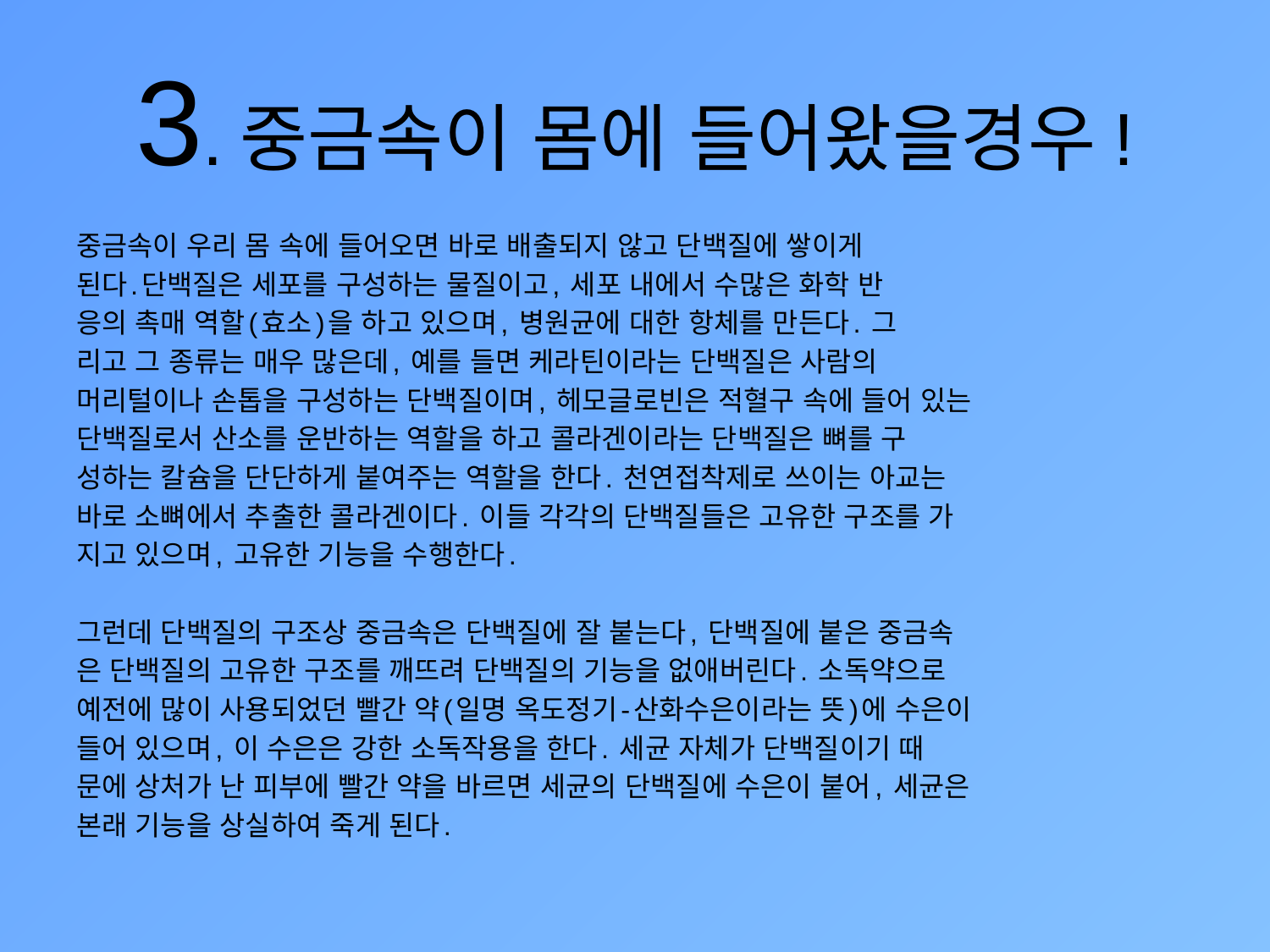

# 3.중금속이 몸에 들어왔을경우!
중금속이 우리 몸 속에 들어오면 바로 배출되지 않고 단백질에 쌓이게
된다.단백질은 세포를 구성하는 물질이고, 세포 내에서 수많은 화학 반
응의 촉매 역할(효소)을 하고 있으며, 병원균에 대한 항체를 만든다. 그
리고 그 종류는 매우 많은데, 예를 들면 케라틴이라는 단백질은 사람의
머리털이나 손톱을 구성하는 단백질이며, 헤모글로빈은 적혈구 속에 들어 있는
단백질로서 산소를 운반하는 역할을 하고 콜라겐이라는 단백질은 뼈를 구
성하는 칼슘을 단단하게 붙여주는 역할을 한다. 천연접착제로 쓰이는 아교는
바로 소뼈에서 추출한 콜라겐이다. 이들 각각의 단백질들은 고유한 구조를 가
지고 있으며, 고유한 기능을 수행한다.

그런데 단백질의 구조상 중금속은 단백질에 잘 붙는다, 단백질에 붙은 중금속
은 단백질의 고유한 구조를 깨뜨려 단백질의 기능을 없애버린다. 소독약으로
예전에 많이 사용되었던 빨간 약(일명 옥도정기-산화수은이라는 뜻)에 수은이
들어 있으며, 이 수은은 강한 소독작용을 한다. 세균 자체가 단백질이기 때
문에 상처가 난 피부에 빨간 약을 바르면 세균의 단백질에 수은이 붙어, 세균은
본래 기능을 상실하여 죽게 된다.